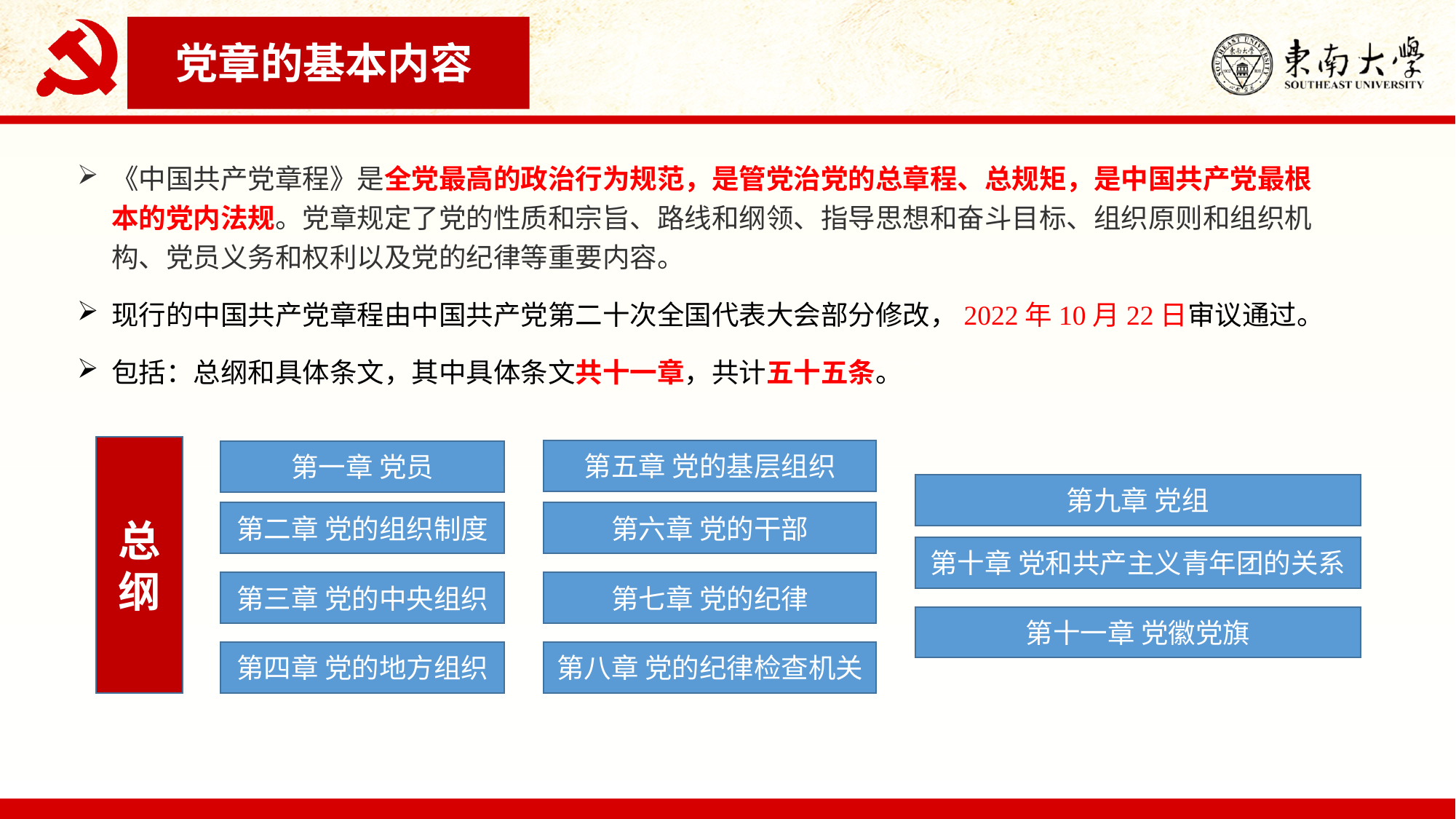

党章的基本内容
《中国共产党章程》是全党最高的政治行为规范，是管党治党的总章程、总规矩，是中国共产党最根本的党内法规。党章规定了党的性质和宗旨、路线和纲领、指导思想和奋斗目标、组织原则和组织机构、党员义务和权利以及党的纪律等重要内容。
现行的中国共产党章程由中国共产党第二十次全国代表大会部分修改，2022年10月22日审议通过。
包括：总纲和具体条文，其中具体条文共十一章，共计五十五条。
总
纲
第五章 党的基层组织
第一章 党员
第九章 党组
第二章 党的组织制度
第六章 党的干部
第十章 党和共产主义青年团的关系
第三章 党的中央组织
第七章 党的纪律
第十一章 党徽党旗
第八章 党的纪律检查机关
第四章 党的地方组织